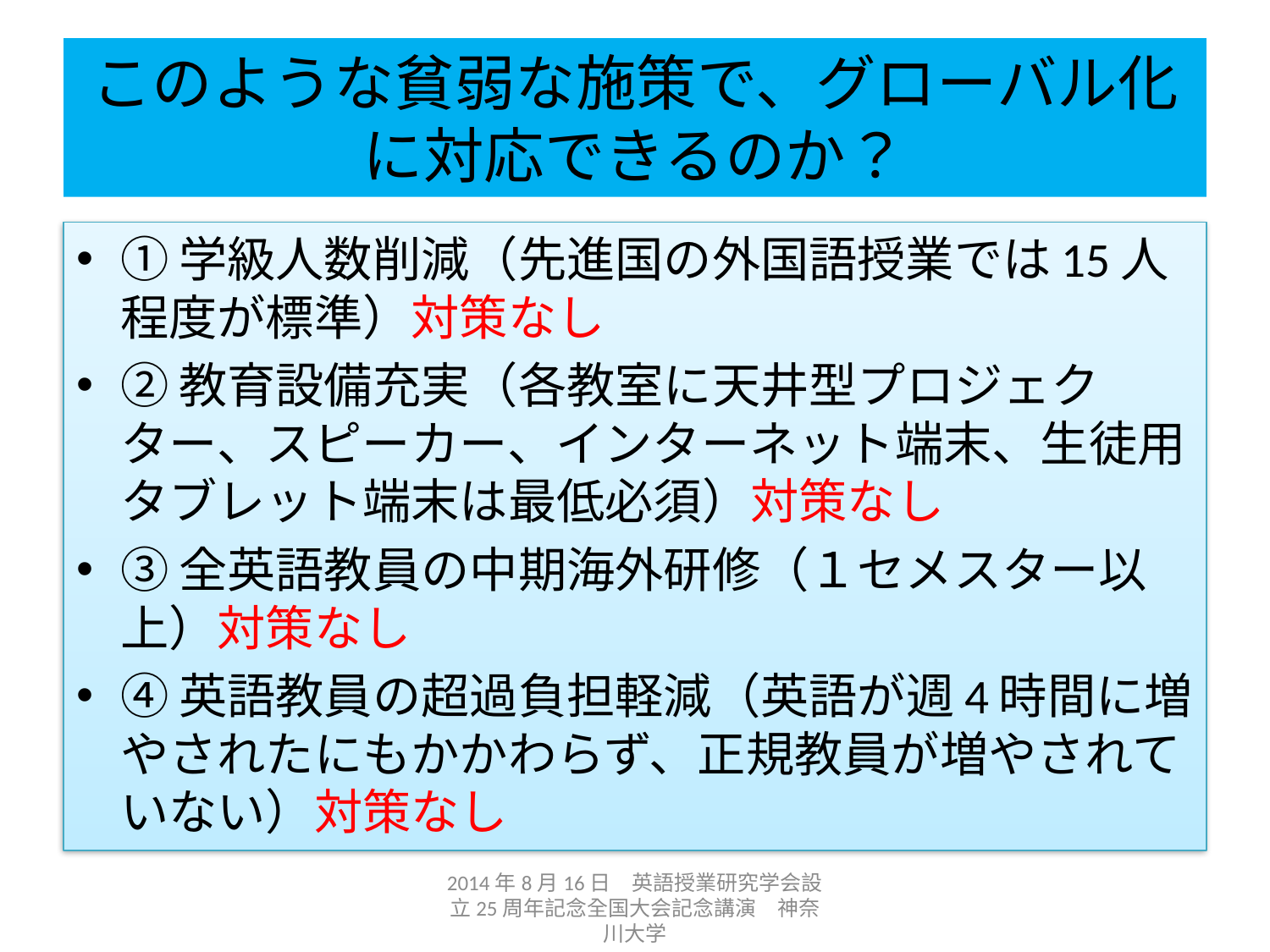

# このような貧弱な施策で、グローバル化に対応できるのか？
①学級人数削減（先進国の外国語授業では15人程度が標準）対策なし
②教育設備充実（各教室に天井型プロジェクター、スピーカー、インターネット端末、生徒用タブレット端末は最低必須）対策なし
③全英語教員の中期海外研修（１セメスター以上）対策なし
④英語教員の超過負担軽減（英語が週4時間に増やされたにもかかわらず、正規教員が増やされていない）対策なし

2014年8月16日　英語授業研究学会設立25周年記念全国大会記念講演　神奈川大学